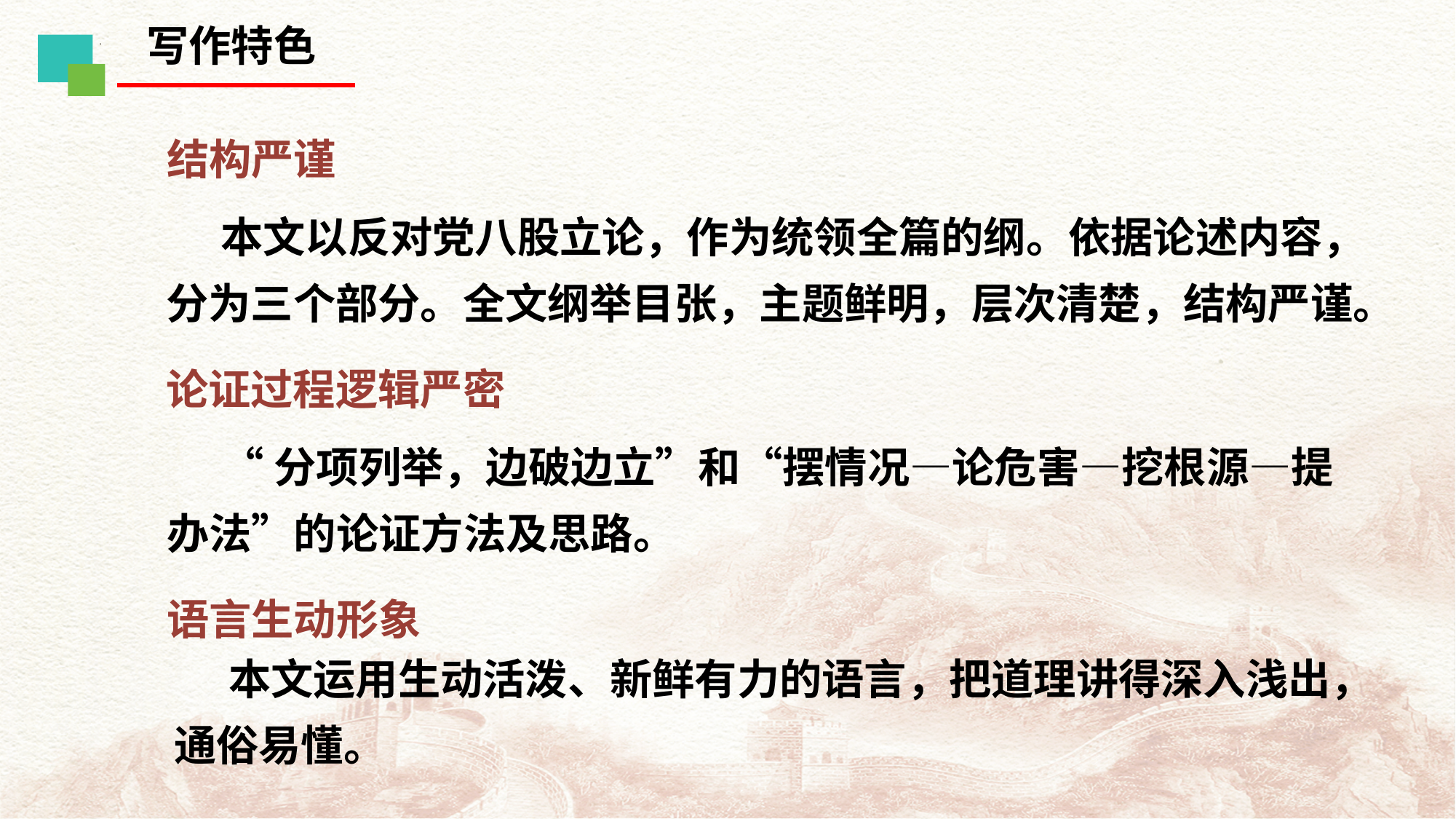

写作特色

结构严谨
本文以反对党八股立论，作为统领全篇的纲。依据论述内容，分为三个部分。全文纲举目张，主题鲜明，层次清楚，结构严谨。
论证过程逻辑严密
“分项列举，边破边立”和“摆情况—论危害—挖根源—提办法”的论证方法及思路。
语言生动形象
本文运用生动活泼、新鲜有力的语言，把道理讲得深入浅出，通俗易懂。